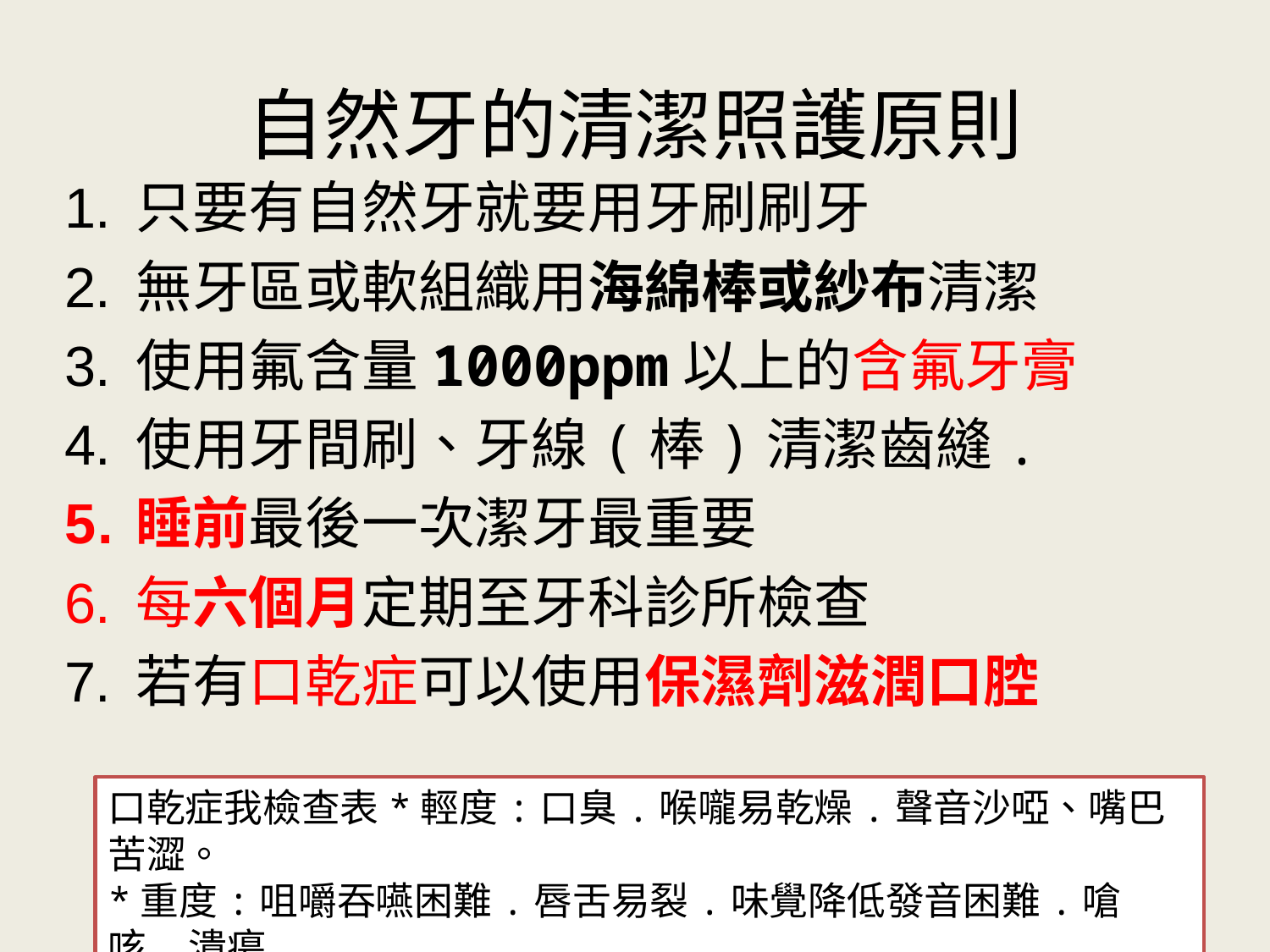

# 自然牙的清潔照護原則
只要有自然牙就要用牙刷刷牙
無牙區或軟組織用海綿棒或紗布清潔
使用氟含量1000ppm以上的含氟牙膏
使用牙間刷、牙線(棒)清潔齒縫.
睡前最後一次潔牙最重要
每六個月定期至牙科診所檢查
若有口乾症可以使用保濕劑滋潤口腔

口乾症我檢查表*輕度:口臭.喉嚨易乾燥.聲音沙啞、嘴巴苦澀。
*重度:咀嚼吞嚥困難.唇舌易裂.味覺降低發音困難.嗆咳.潰瘍.
54